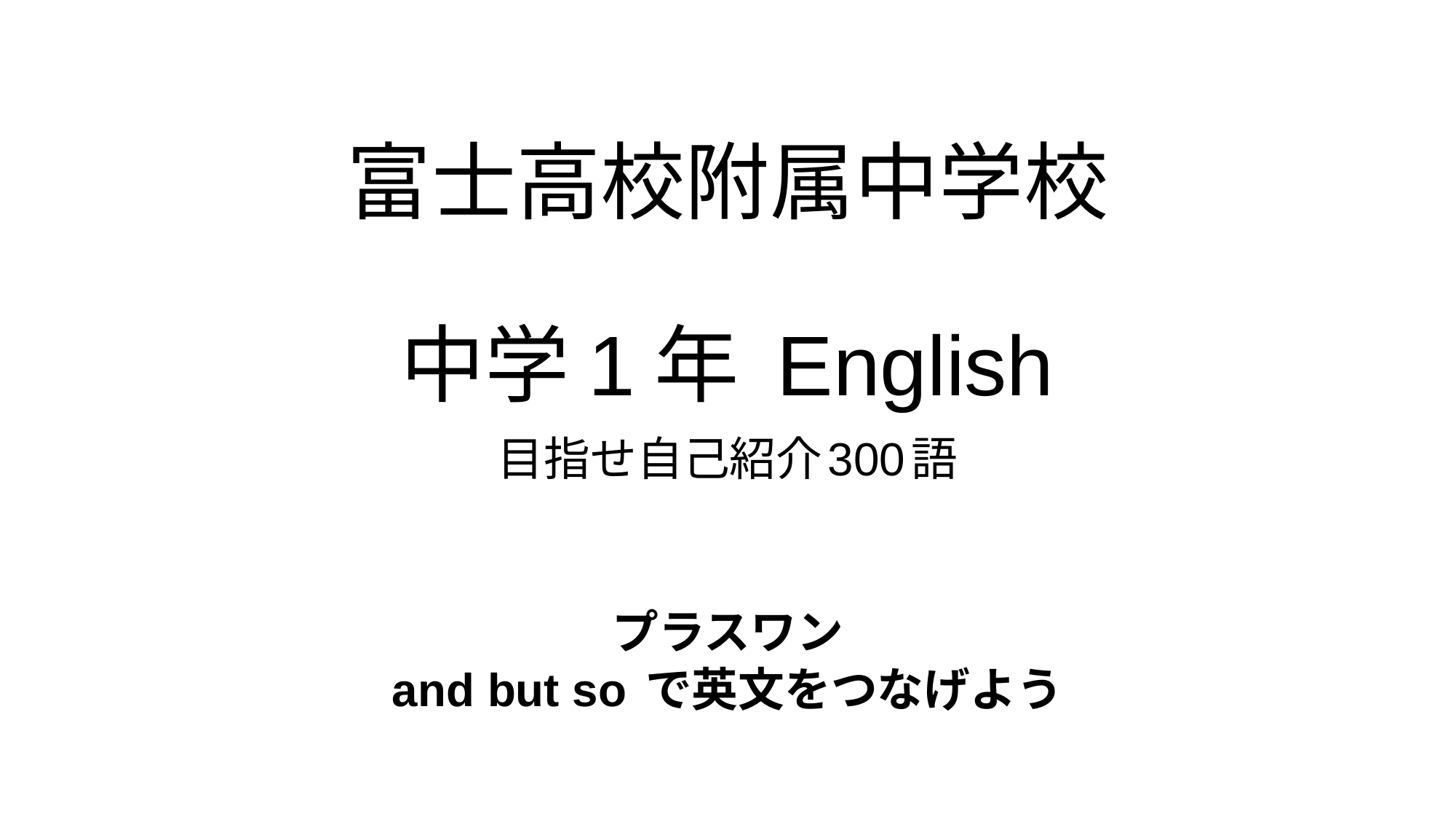

# 富士高校附属中学校 中学1年 English
目指せ自己紹介300語

プラスワン
and but so で英文をつなげよう